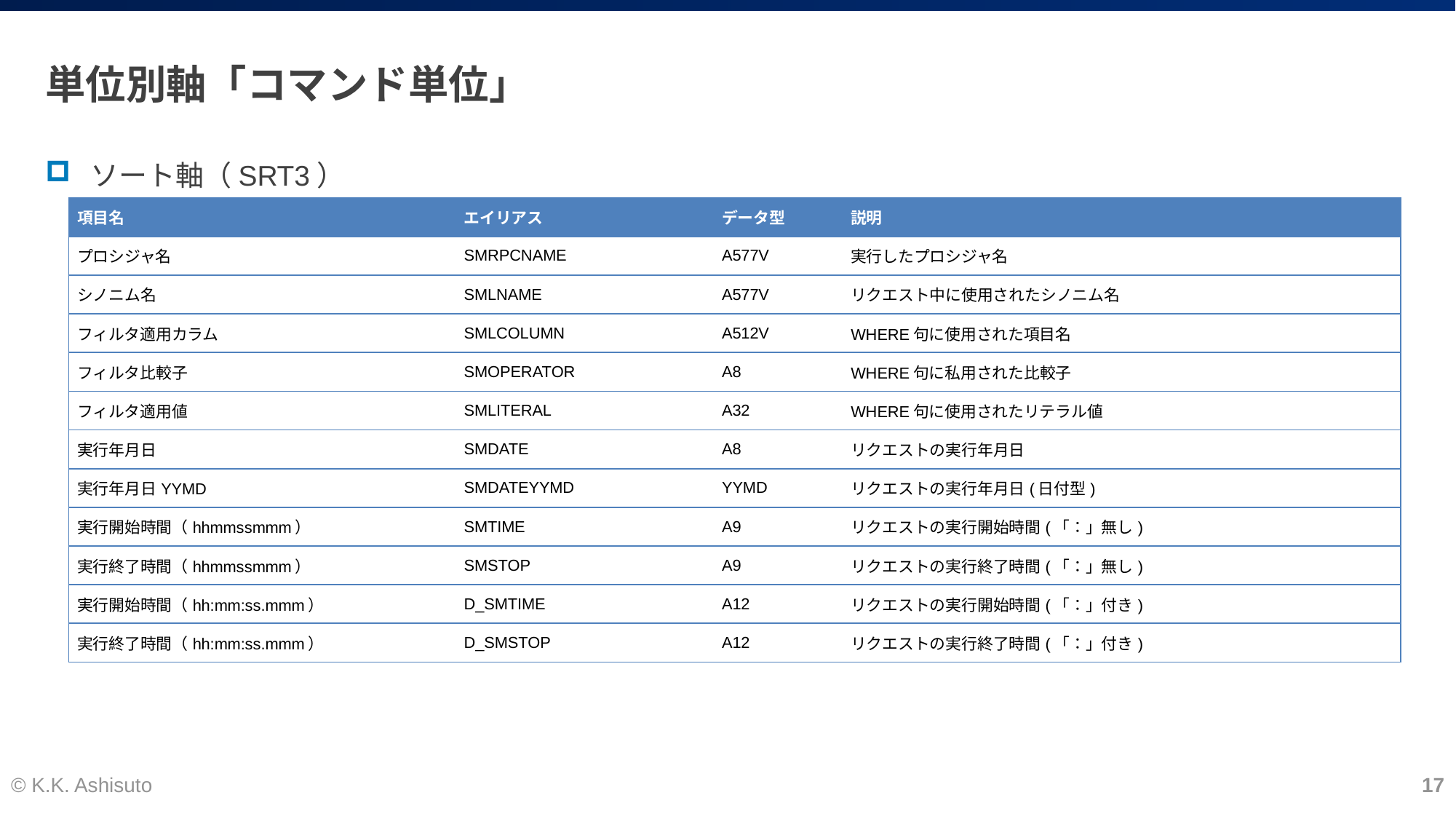

# 単位別軸「コマンド単位」
ソート軸（SRT3）
| 項目名 | エイリアス | データ型 | 説明 |
| --- | --- | --- | --- |
| プロシジャ名 | SMRPCNAME | A577V | 実行したプロシジャ名 |
| シノニム名 | SMLNAME | A577V | リクエスト中に使用されたシノニム名 |
| フィルタ適用カラム | SMLCOLUMN | A512V | WHERE句に使用された項目名 |
| フィルタ比較子 | SMOPERATOR | A8 | WHERE句に私用された比較子 |
| フィルタ適用値 | SMLITERAL | A32 | WHERE句に使用されたリテラル値 |
| 実行年月日 | SMDATE | A8 | リクエストの実行年月日 |
| 実行年月日YYMD | SMDATEYYMD | YYMD | リクエストの実行年月日(日付型) |
| 実行開始時間（hhmmssmmm） | SMTIME | A9 | リクエストの実行開始時間(「：」無し) |
| 実行終了時間（hhmmssmmm） | SMSTOP | A9 | リクエストの実行終了時間(「：」無し) |
| 実行開始時間（hh:mm:ss.mmm） | D\_SMTIME | A12 | リクエストの実行開始時間(「：」付き) |
| 実行終了時間（hh:mm:ss.mmm） | D\_SMSTOP | A12 | リクエストの実行終了時間(「：」付き) |
© K.K. Ashisuto
17